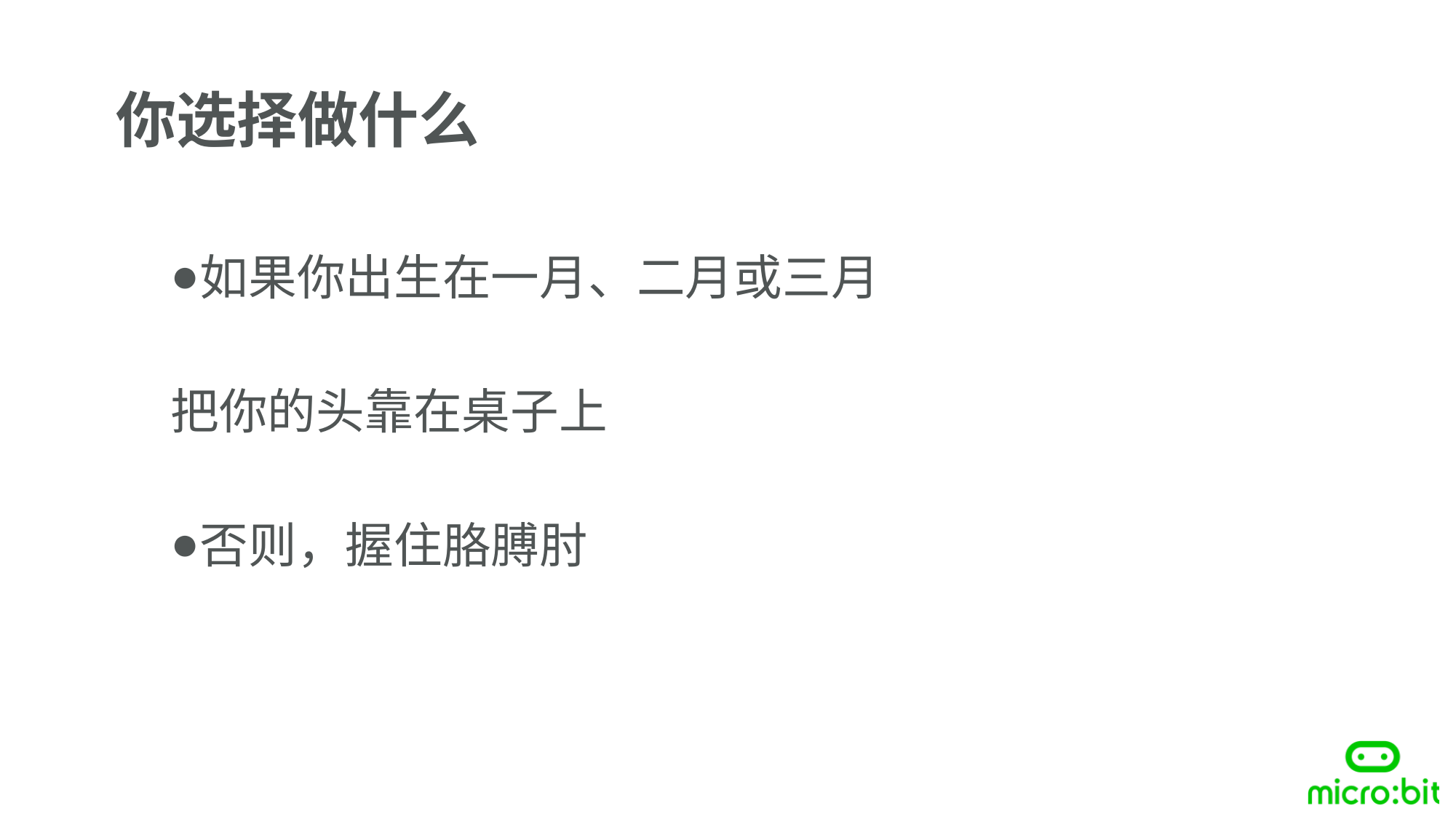

你选择做什么

如果你出生在一月、二月或三月

把你的头靠在桌子上

否则，握住胳膊肘